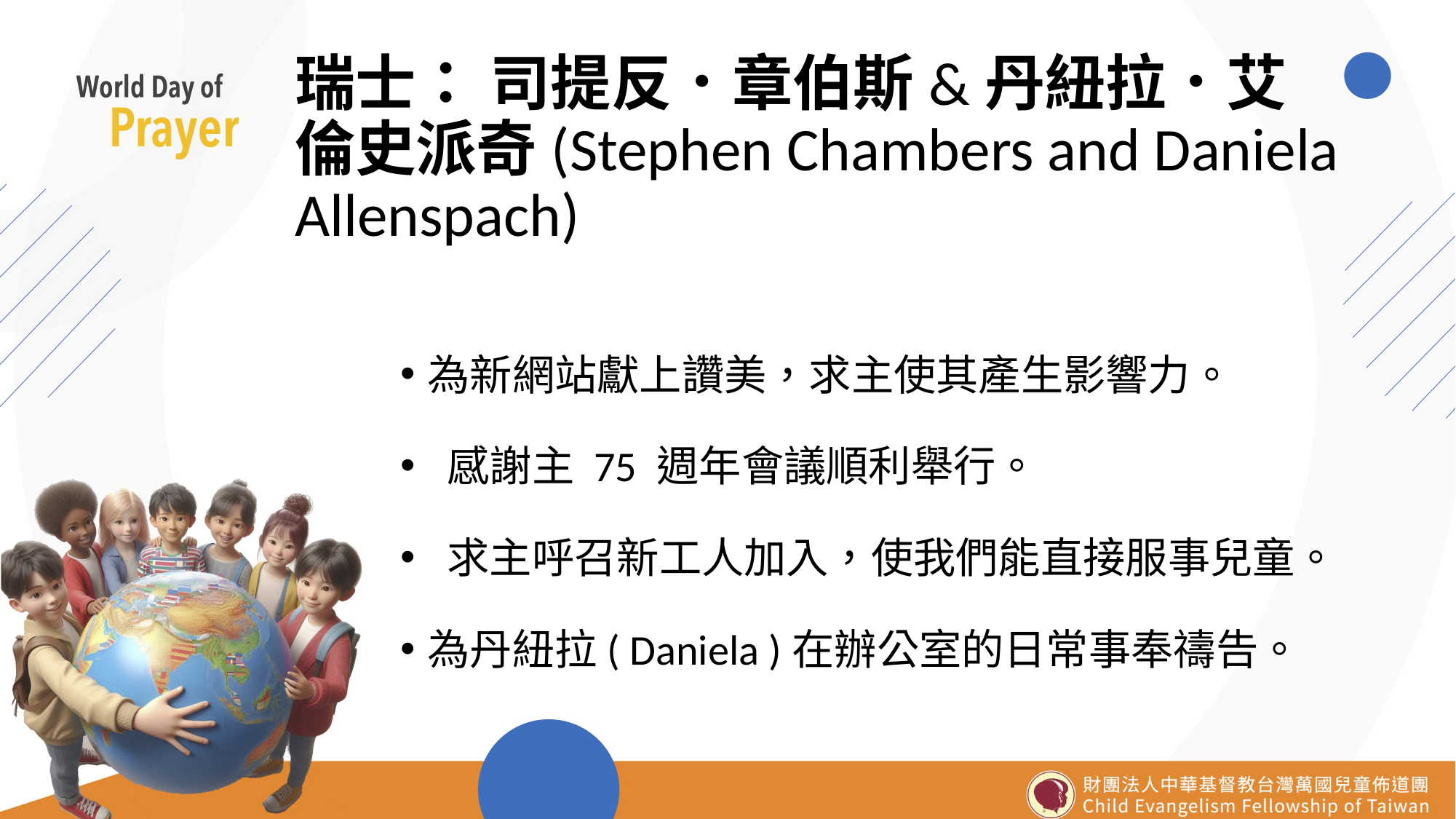

# 瑞士： 司提反．章伯斯&丹紐拉．艾倫史派奇(Stephen Chambers and Daniela Allenspach)
為新網站獻上讚美，求主使其產生影響力。
 感謝主 75 週年會議順利舉行。
 求主呼召新工人加入，使我們能直接服事兒童。
為丹紐拉( Daniela )在辦公室的日常事奉禱告。